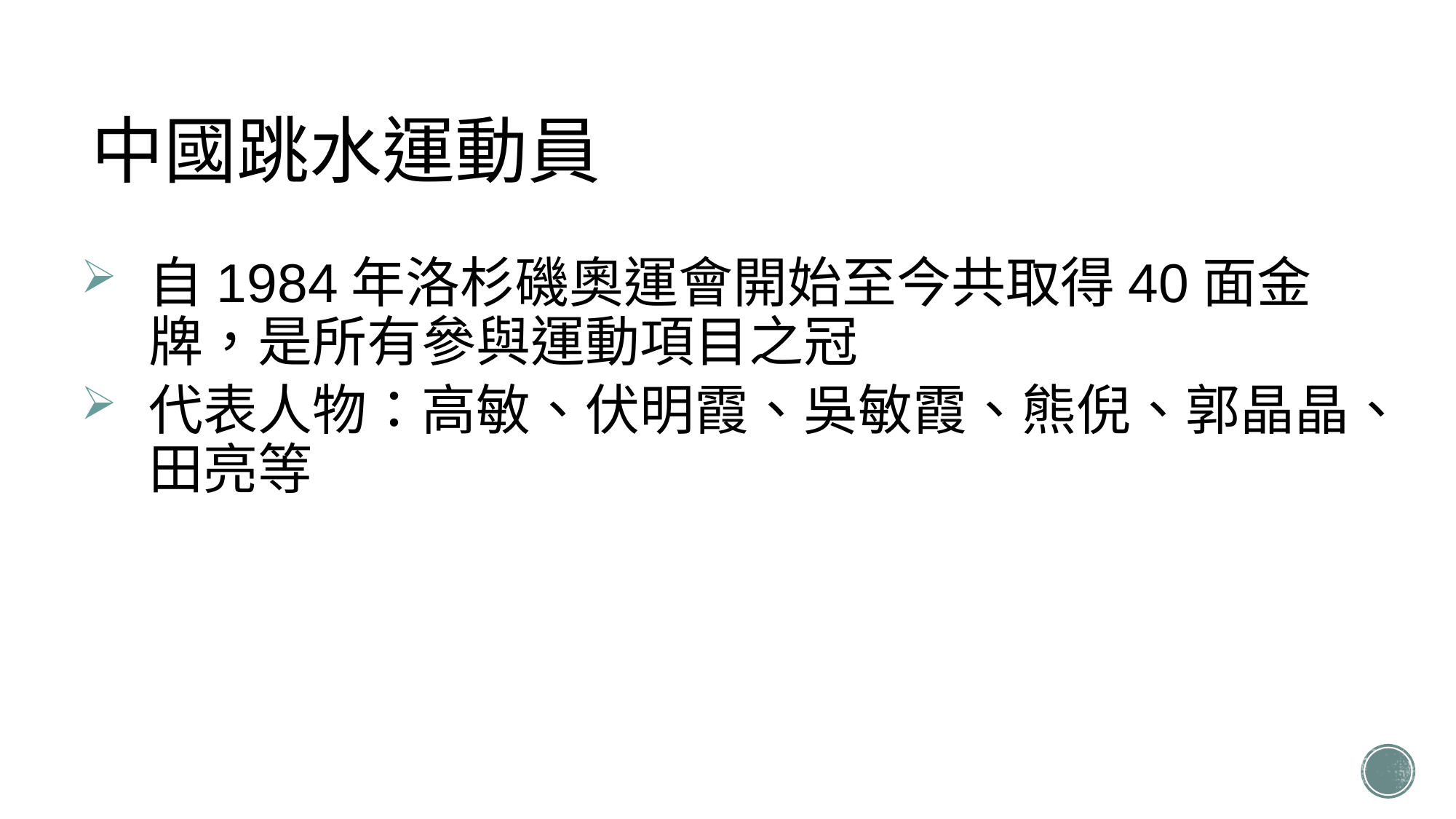

# 中國跳水運動員
自1984年洛杉磯奧運會開始至今共取得40面金牌，是所有參與運動項目之冠
代表人物：高敏、伏明霞、吳敏霞、熊倪、郭晶晶、田亮等